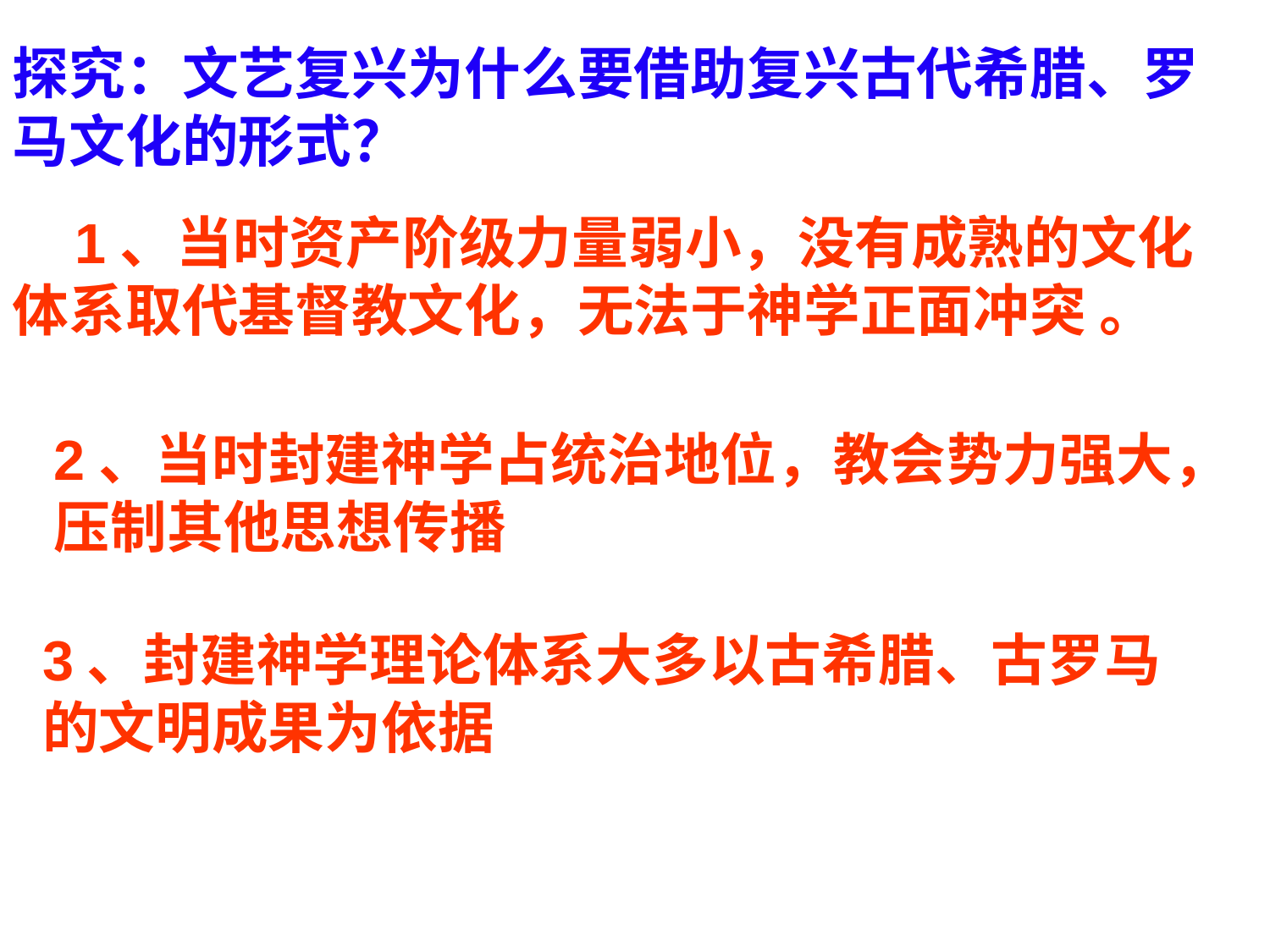

探究：文艺复兴为什么要借助复兴古代希腊、罗马文化的形式？
    1、当时资产阶级力量弱小，没有成熟的文化体系取代基督教文化，无法于神学正面冲突 。
2、当时封建神学占统治地位，教会势力强大，
压制其他思想传播
3、封建神学理论体系大多以古希腊、古罗马
的文明成果为依据